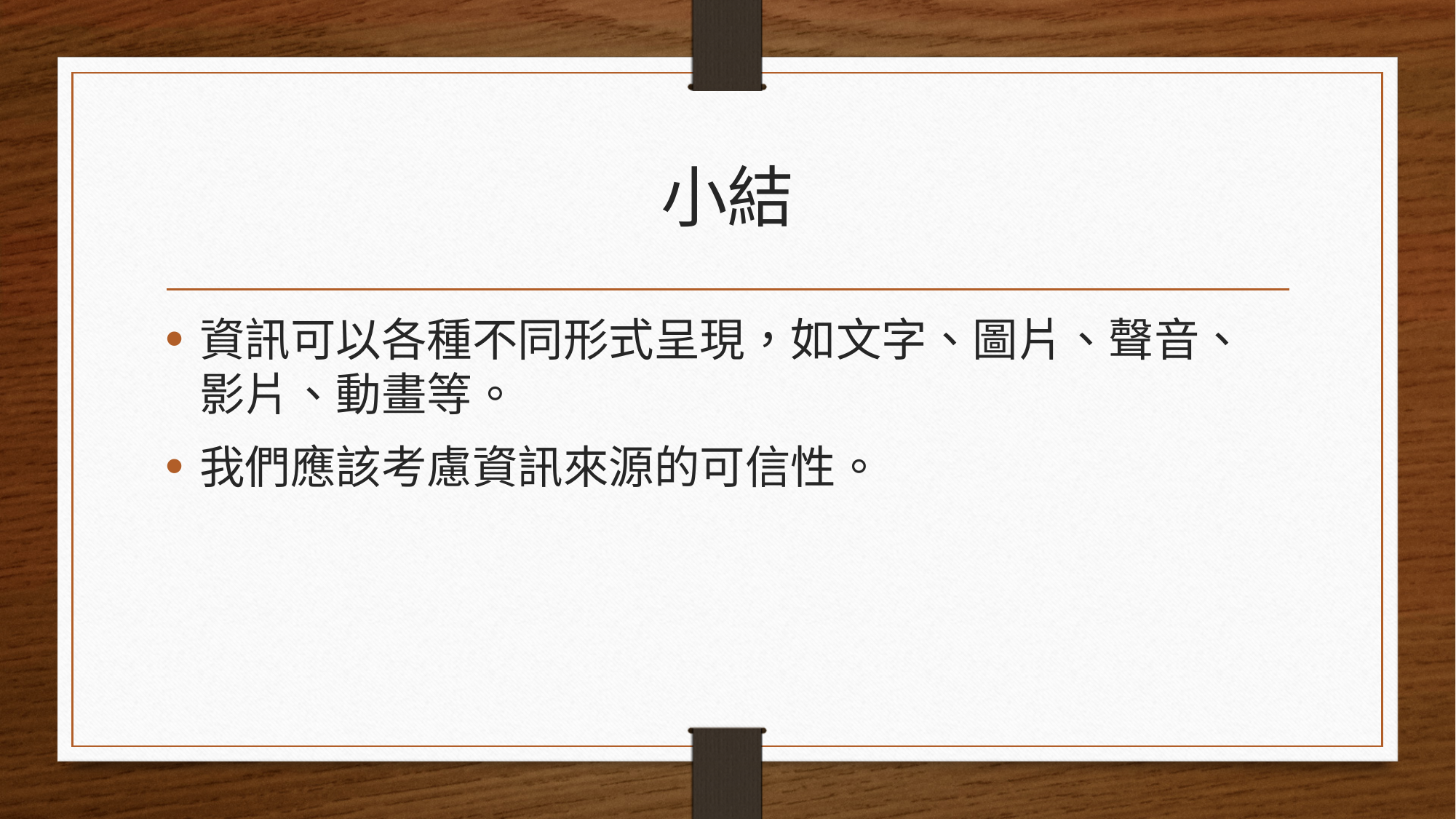

# 小結
資訊可以各種不同形式呈現，如文字、圖片、聲音、影片、動畫等。
我們應該考慮資訊來源的可信性。